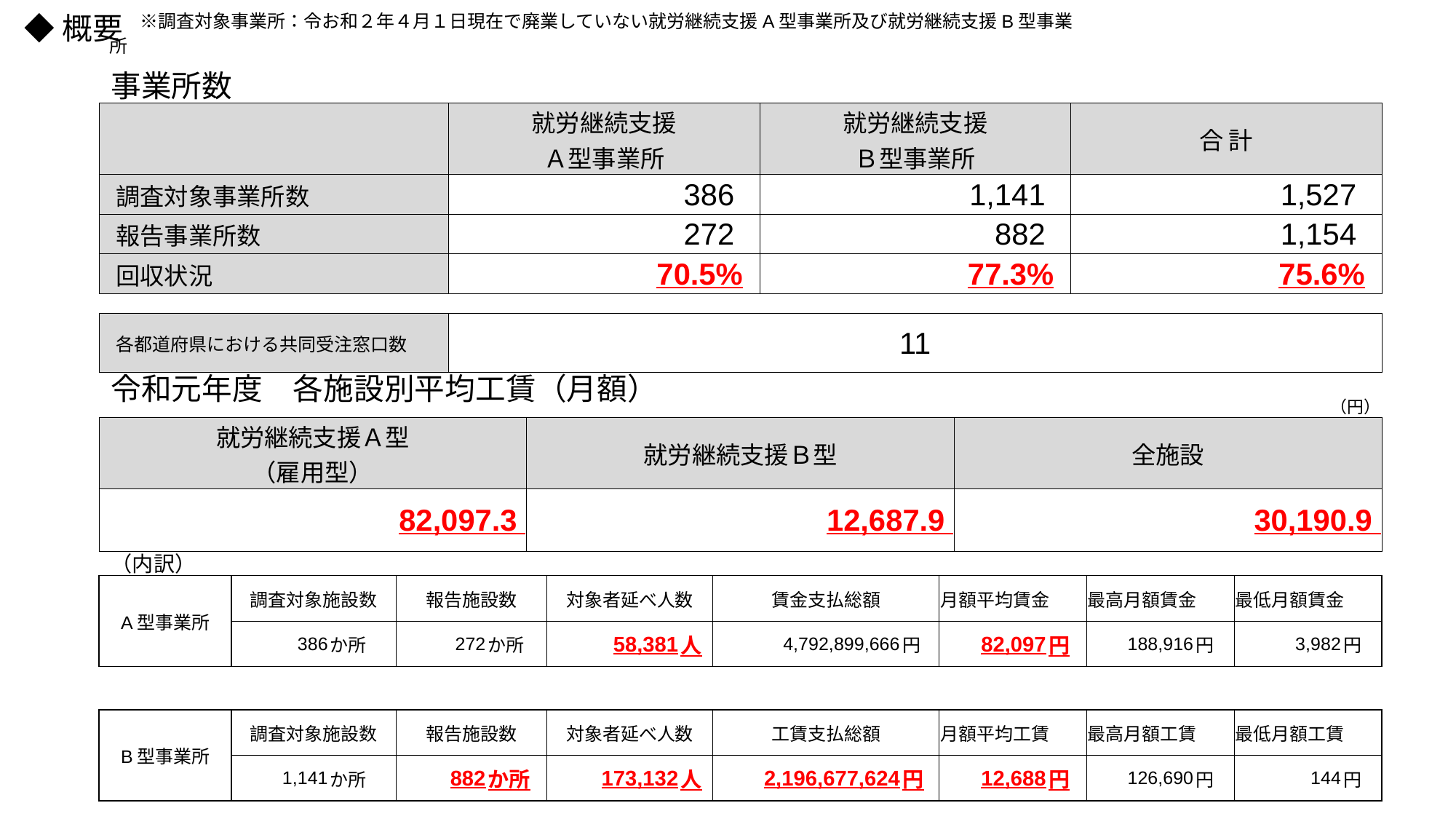

◆概要
　※調査対象事業所：令お和２年４月１日現在で廃業していない就労継続支援A型事業所及び就労継続支援B型事業所
　事業所数
|  | 就労継続支援 Ａ型事業所 | 就労継続支援 Ｂ型事業所 | 合 計 |
| --- | --- | --- | --- |
| 調査対象事業所数 | 386 | 1,141 | 1,527 |
| 報告事業所数 | 272 | 882 | 1,154 |
| 回収状況 | 70.5% | 77.3% | 75.6% |
|  |  |  |  |
| 各都道府県における共同受注窓口数 | 11 |  |  |
　令和元年度　各施設別平均工賃（月額）
|  |  | （円） |
| --- | --- | --- |
| 就労継続支援Ａ型 （雇用型） | 就労継続支援Ｂ型 | 全施設 |
| 82,097.3 | 12,687.9 | 30,190.9 |
　（内訳）
| A型事業所 | 調査対象施設数 |  | 報告施設数 |  | 対象者延べ人数 |  | 賃金支払総額 |  | 月額平均賃金 |  | 最高月額賃金 |  | 最低月額賃金 |  |
| --- | --- | --- | --- | --- | --- | --- | --- | --- | --- | --- | --- | --- | --- | --- |
|  | 386 | か所 | 272 | か所 | 58,381 | 人 | 4,792,899,666 | 円 | 82,097 | 円 | 188,916 | 円 | 3,982 | 円 |
|  |  |  |  |  |  |  |  |  |  |  |  |  |  |  |
|  |  |  |  |  |  |  |  |  |  |  |  |  |  |  |
| B型事業所 | 調査対象施設数 |  | 報告施設数 |  | 対象者延べ人数 |  | 工賃支払総額 |  | 月額平均工賃 |  | 最高月額工賃 |  | 最低月額工賃 |  |
|  | 1,141 | か所 | 882 | か所 | 173,132 | 人 | 2,196,677,624 | 円 | 12,688 | 円 | 126,690 | 円 | 144 | 円 |